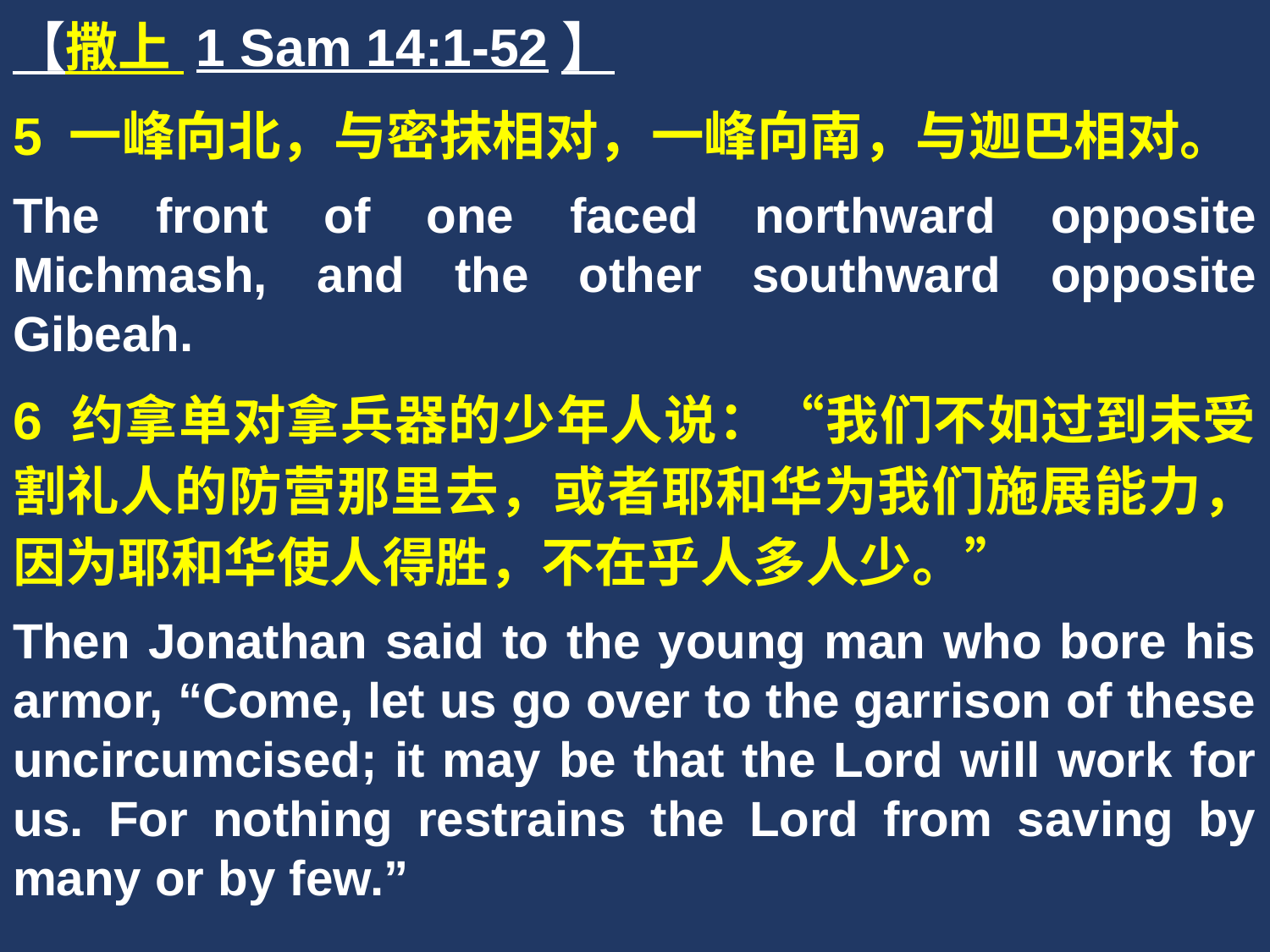

【撒上 1 Sam 14:1-52】
5 一峰向北，与密抹相对，一峰向南，与迦巴相对。
The front of one faced northward opposite Michmash, and the other southward opposite Gibeah.
6 约拿单对拿兵器的少年人说：“我们不如过到未受割礼人的防营那里去，或者耶和华为我们施展能力，因为耶和华使人得胜，不在乎人多人少。”
Then Jonathan said to the young man who bore his armor, “Come, let us go over to the garrison of these uncircumcised; it may be that the Lord will work for us. For nothing restrains the Lord from saving by many or by few.”